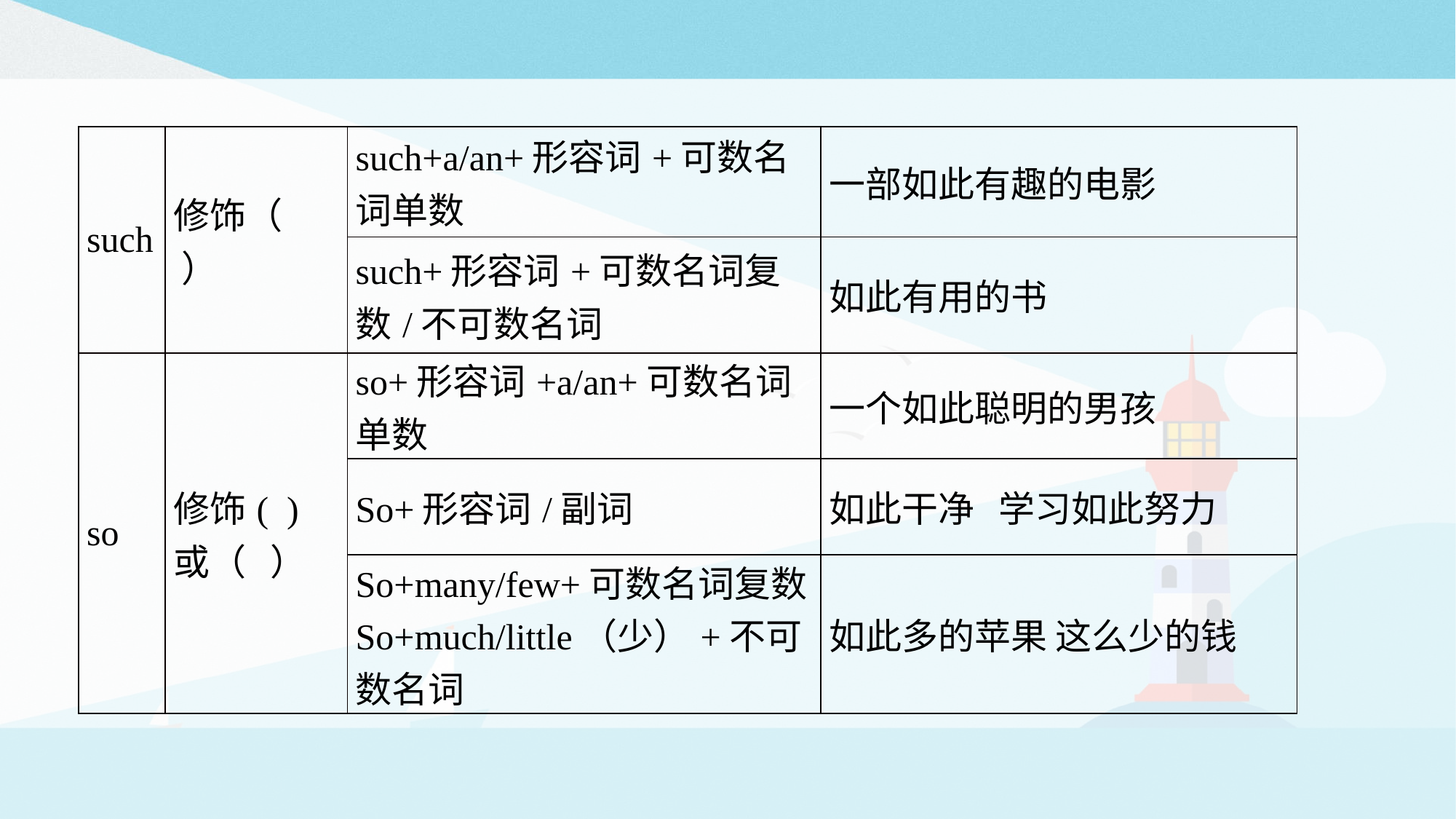

| such | 修饰（ ） | such+a/an+形容词+可数名词单数 | 一部如此有趣的电影 |
| --- | --- | --- | --- |
|  |  | such+形容词+可数名词复数/不可数名词 | 如此有用的书 |
| so | 修饰( )或（ ） | so+形容词+a/an+可数名词单数 | 一个如此聪明的男孩 |
|  |  | So+形容词/副词 | 如此干净 学习如此努力 |
|  |  | So+many/few+可数名词复数 So+much/little（少）+不可数名词 | 如此多的苹果 这么少的钱 |